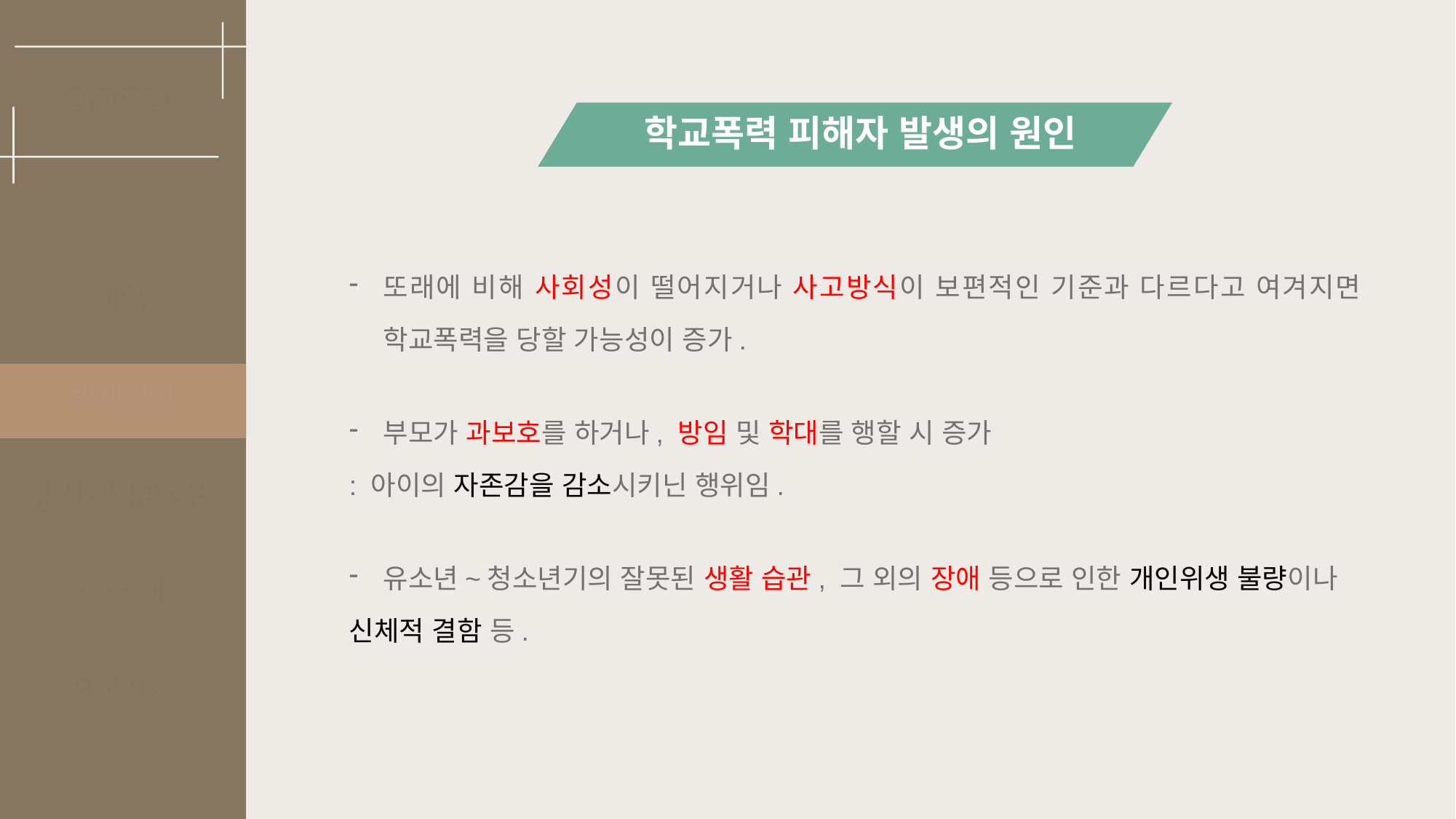

학교 폭력

학교폭력 피해자 발생의 원인
또래에 비해 사회성이 떨어지거나 사고방식이 보편적인 기준과 다르다고 여겨지면 학교폭력을 당할 가능성이 증가.

부모가 과보호를 하거나, 방임 및 학대를 행할 시 증가
: 아이의 자존감을 감소시키닌 행위임.

유소년~청소년기의 잘못된 생활 습관, 그 외의 장애 등으로 인한 개인위생 불량이나
신체적 결함 등.

개요

발생원인

정신과적 관련성

해결책
지원체계